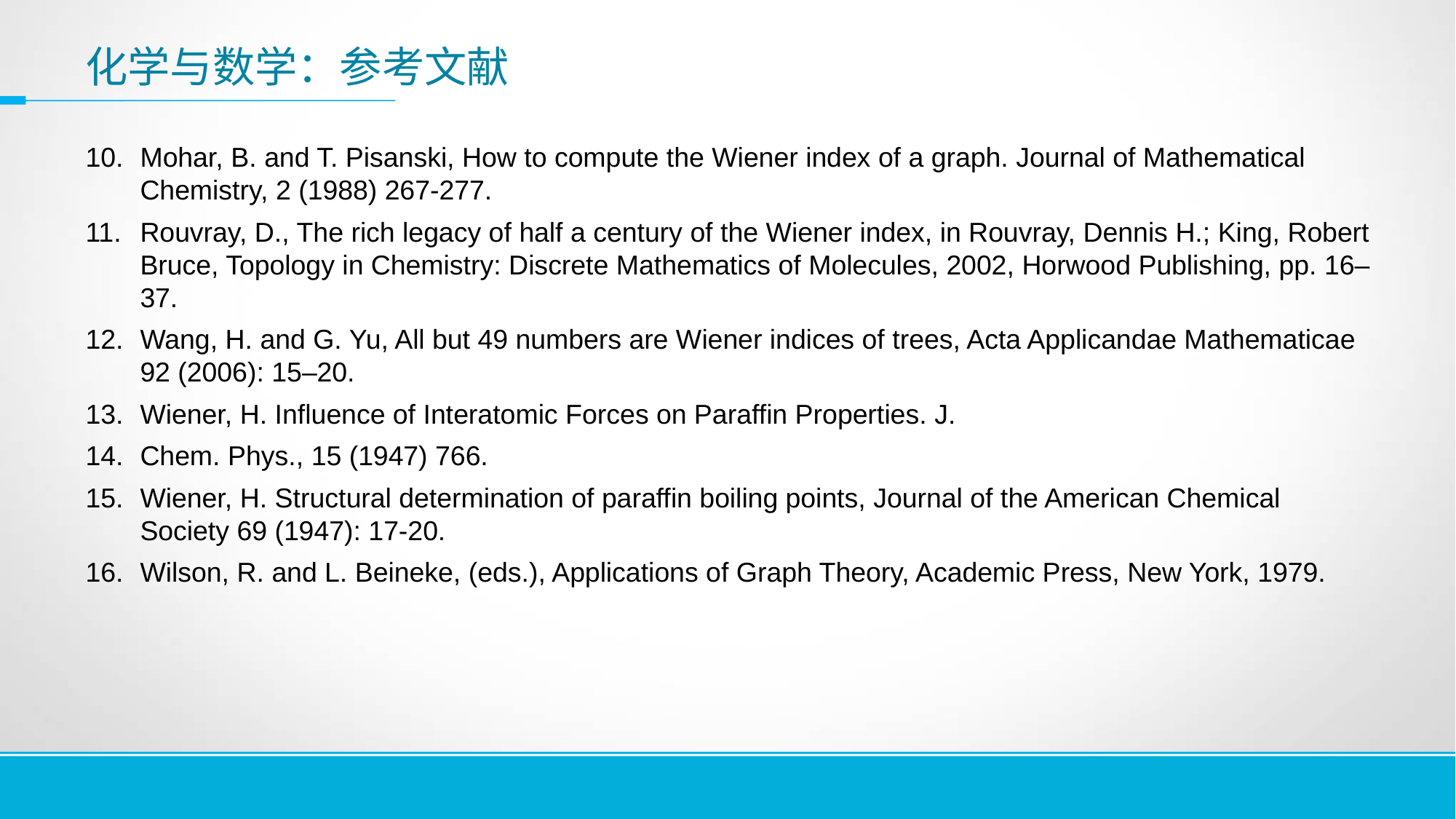

# 化学与数学：参考文献
Mohar, B. and T. Pisanski, How to compute the Wiener index of a graph. Journal of Mathematical Chemistry, 2 (1988) 267-277.
Rouvray, D., The rich legacy of half a century of the Wiener index, in Rouvray, Dennis H.; King, Robert Bruce, Topology in Chemistry: Discrete Mathematics of Molecules, 2002, Horwood Publishing, pp. 16–37.
Wang, H. and G. Yu, All but 49 numbers are Wiener indices of trees, Acta Applicandae Mathematicae 92 (2006): 15–20.
Wiener, H. Influence of Interatomic Forces on Paraffin Properties. J.
Chem. Phys., 15 (1947) 766.
Wiener, H. Structural determination of paraffin boiling points, Journal of the American Chemical Society 69 (1947): 17-20.
Wilson, R. and L. Beineke, (eds.), Applications of Graph Theory, Academic Press, New York, 1979.